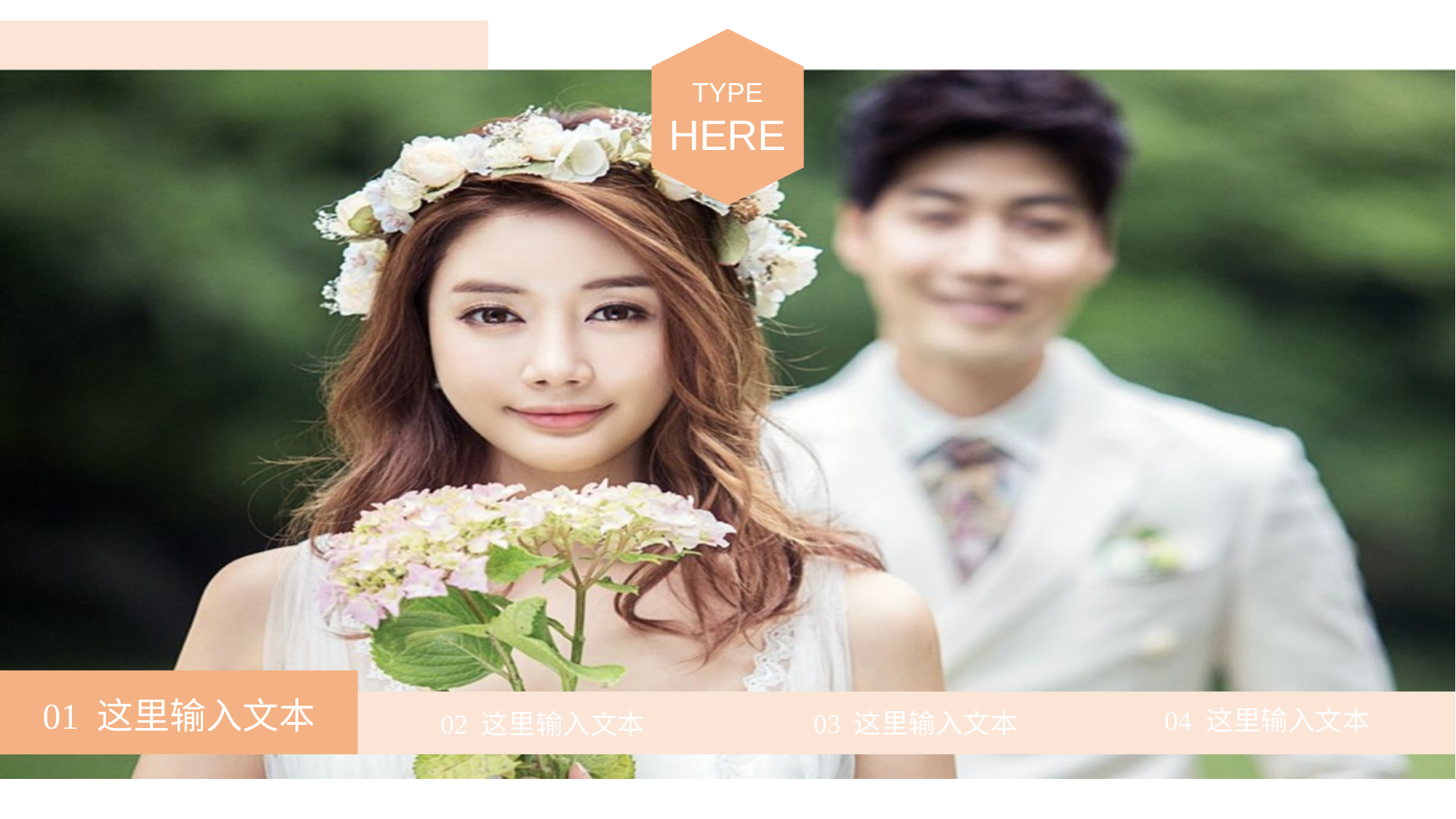

TYPE
HERE

01 这里输入文本
04 这里输入文本
03 这里输入文本
02 这里输入文本